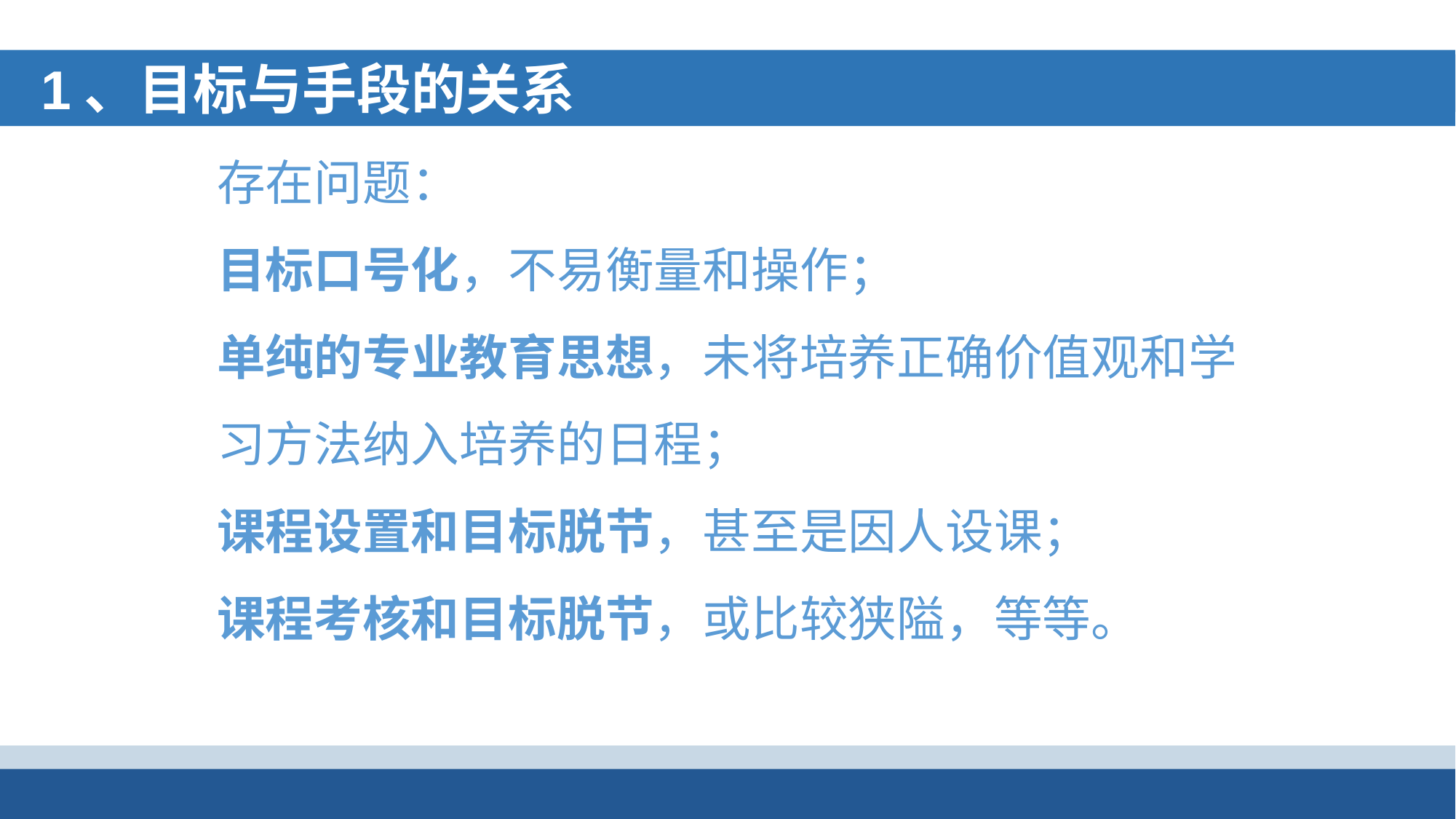

1、目标与手段的关系
存在问题：
目标口号化，不易衡量和操作；
单纯的专业教育思想，未将培养正确价值观和学习方法纳入培养的日程；
课程设置和目标脱节，甚至是因人设课；
课程考核和目标脱节，或比较狭隘，等等。